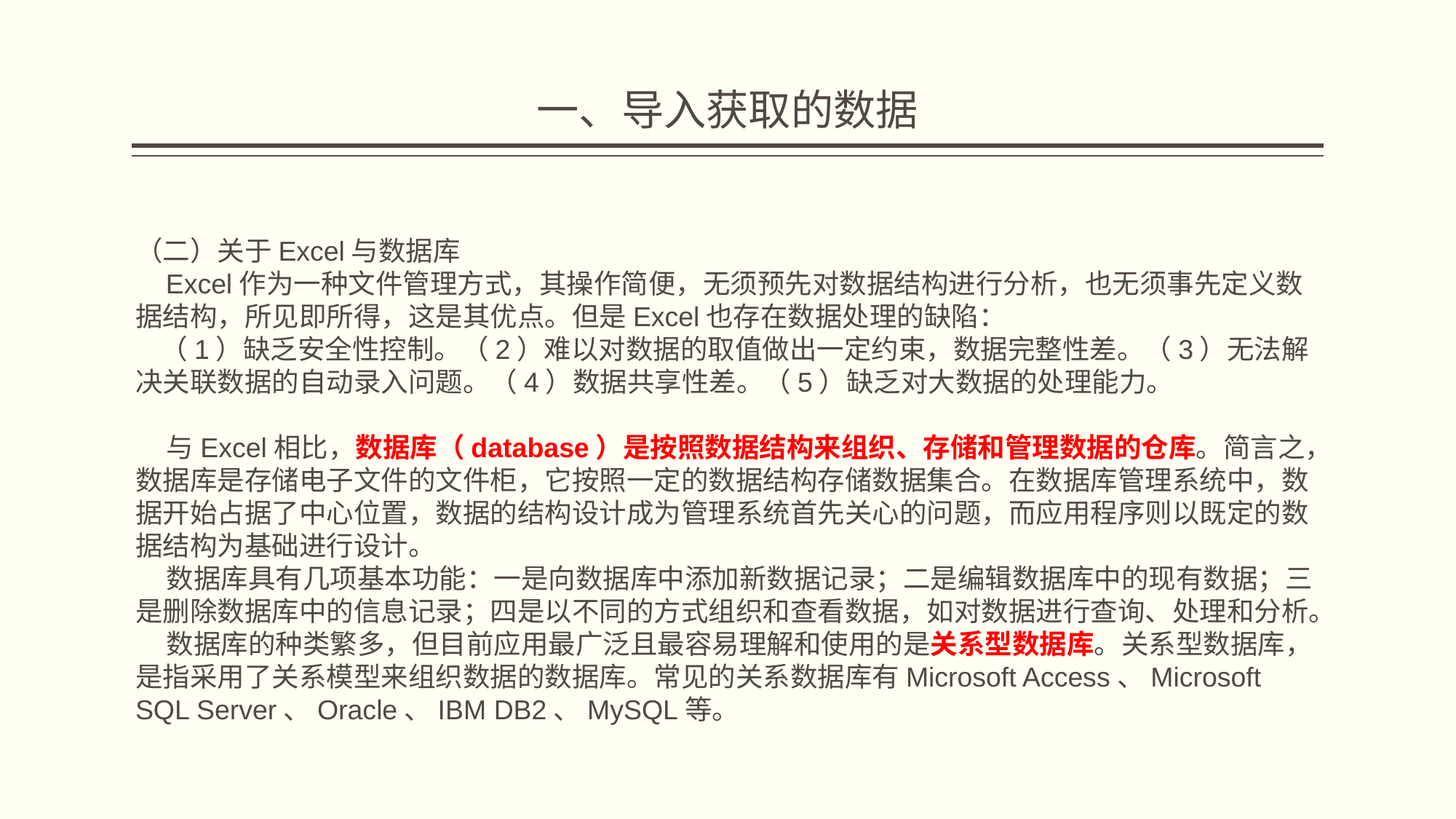

# 一、导入获取的数据
（二）关于Excel与数据库
    Excel作为一种文件管理方式，其操作简便，无须预先对数据结构进行分析，也无须事先定义数据结构，所见即所得，这是其优点。但是Excel也存在数据处理的缺陷：
   （1）缺乏安全性控制。（2）难以对数据的取值做出一定约束，数据完整性差。（3）无法解决关联数据的自动录入问题。（4）数据共享性差。（5）缺乏对大数据的处理能力。

    与Excel相比，数据库（database）是按照数据结构来组织、存储和管理数据的仓库。简言之，数据库是存储电子文件的文件柜，它按照一定的数据结构存储数据集合。在数据库管理系统中，数据开始占据了中心位置，数据的结构设计成为管理系统首先关心的问题，而应用程序则以既定的数据结构为基础进行设计。
    数据库具有几项基本功能：一是向数据库中添加新数据记录；二是编辑数据库中的现有数据；三是删除数据库中的信息记录；四是以不同的方式组织和查看数据，如对数据进行查询、处理和分析。
    数据库的种类繁多，但目前应用最广泛且最容易理解和使用的是关系型数据库。关系型数据库，是指采用了关系模型来组织数据的数据库。常见的关系数据库有Microsoft Access、Microsoft SQL Server、Oracle、IBM DB2、MySQL等。